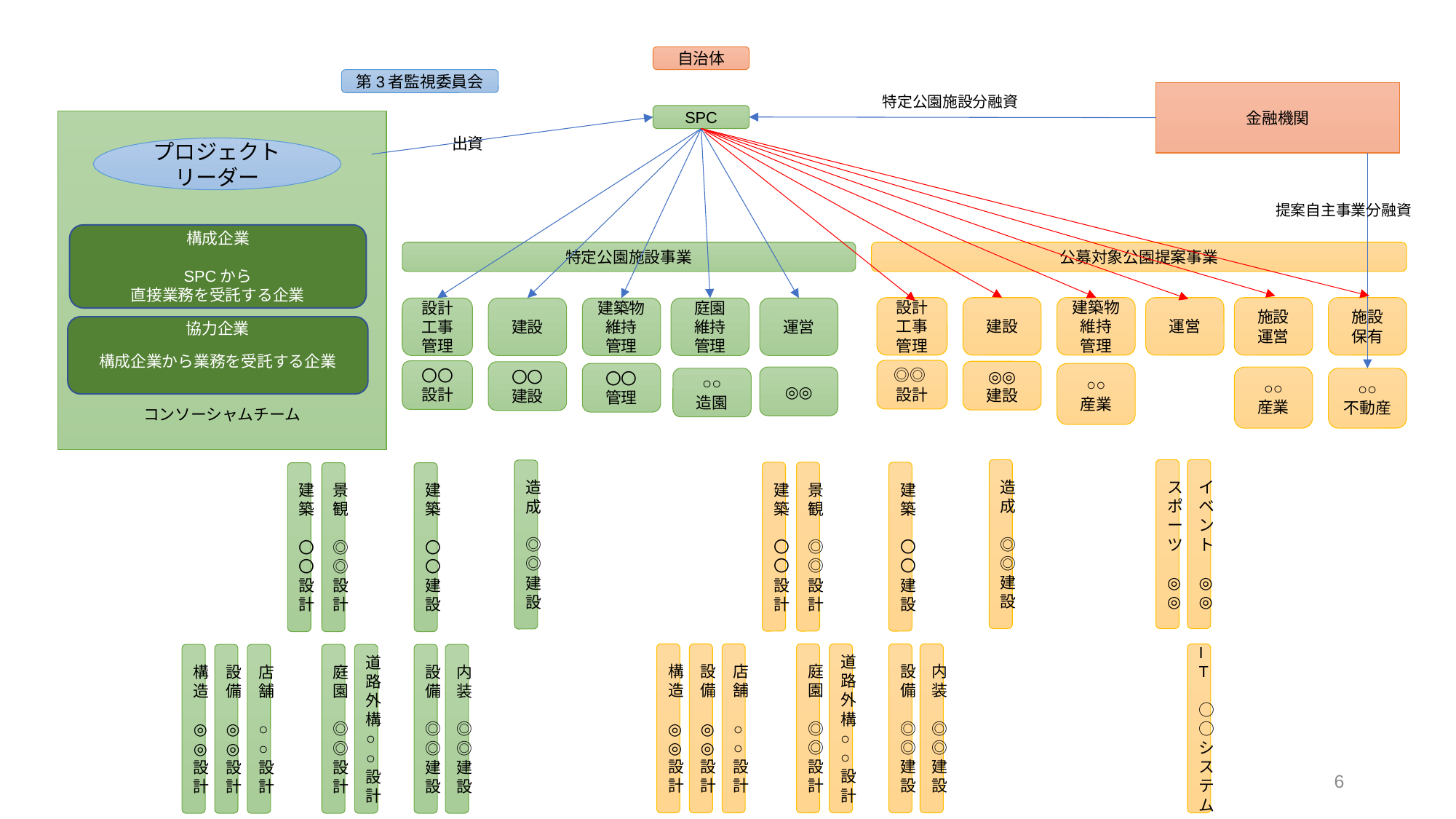

自治体
第3者監視委員会
金融機関
特定公園施設分融資
SPC

コンソーシャムチーム
出資
プロジェクトリーダー
提案自主事業分融資
構成企業

SPCから
直接業務を受託する企業
特定公園施設事業
公募対象公園提案事業
設計
工事管理
建設
建築物
維持
管理
運営
施設
運営
施設
保有
設計
工事管理
建設
建築物
維持
管理
庭園
維持
管理
運営
協力企業

構成企業から業務を受託する企業

◎◎設計
〇〇設計
◎◎
建設
〇〇
建設
〇〇
管理
○○
産業
○○
産業
◎◎
○○
造園
○○
不動産
イベント

◎◎
造成

◎◎建設
スポーツ

◎◎
造成

◎◎建設
建築

〇〇建設
建築

〇〇
設計
景観

◎◎設計
建築

〇〇建設
建築

〇〇
設計
景観

◎◎設計
店舗

○○
設計
道路外構
○○
設計
内装

◎◎建設
IT

○○システム
構造

◎◎
設計
設備

◎◎
設計
庭園

◎◎設計
設備

◎◎建設
店舗

○○
設計
道路外構
○○
設計
内装

◎◎建設
構造

◎◎
設計
設備

◎◎
設計
庭園

◎◎設計
設備

◎◎建設
6